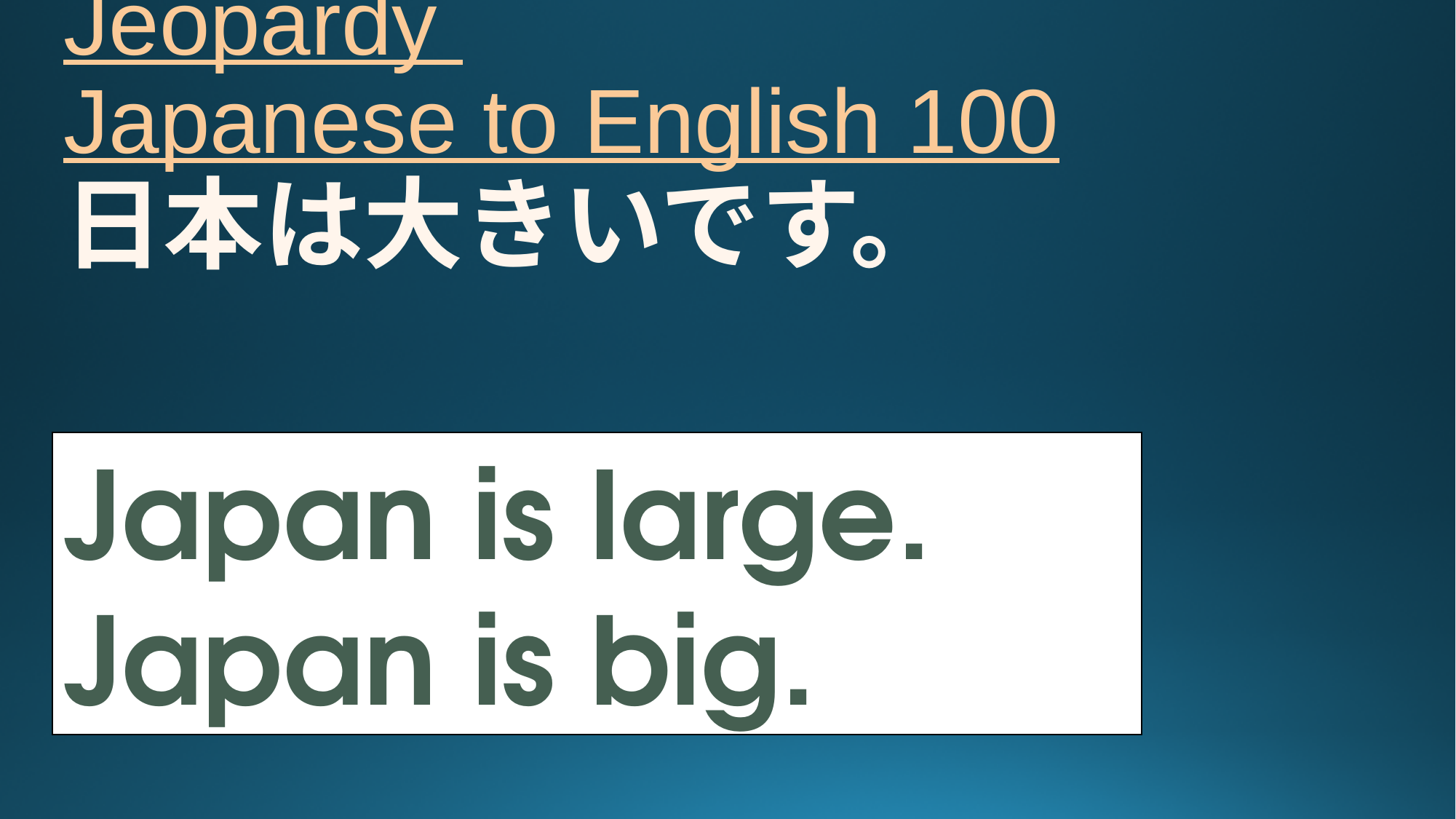

# Jeopardy Japanese to English 100
日本は大きいです。
Japan is large.
Japan is big.